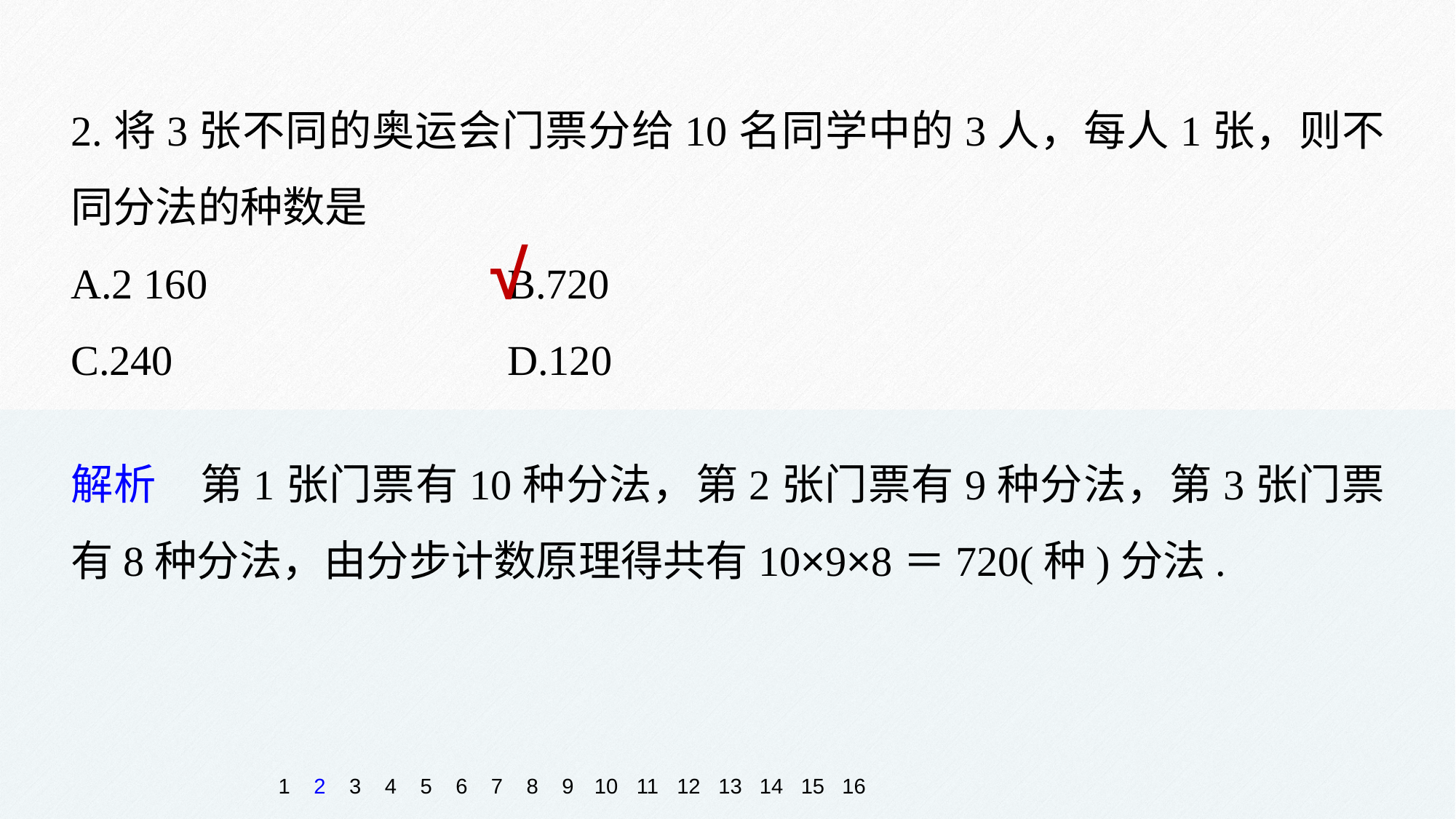

2.将3张不同的奥运会门票分给10名同学中的3人，每人1张，则不同分法的种数是
A.2 160  			B.720
C.240  			D.120
√
解析　第1张门票有10种分法，第2张门票有9种分法，第3张门票有8种分法，由分步计数原理得共有10×9×8＝720(种)分法.
1
2
3
4
5
6
7
8
9
10
11
12
13
14
15
16